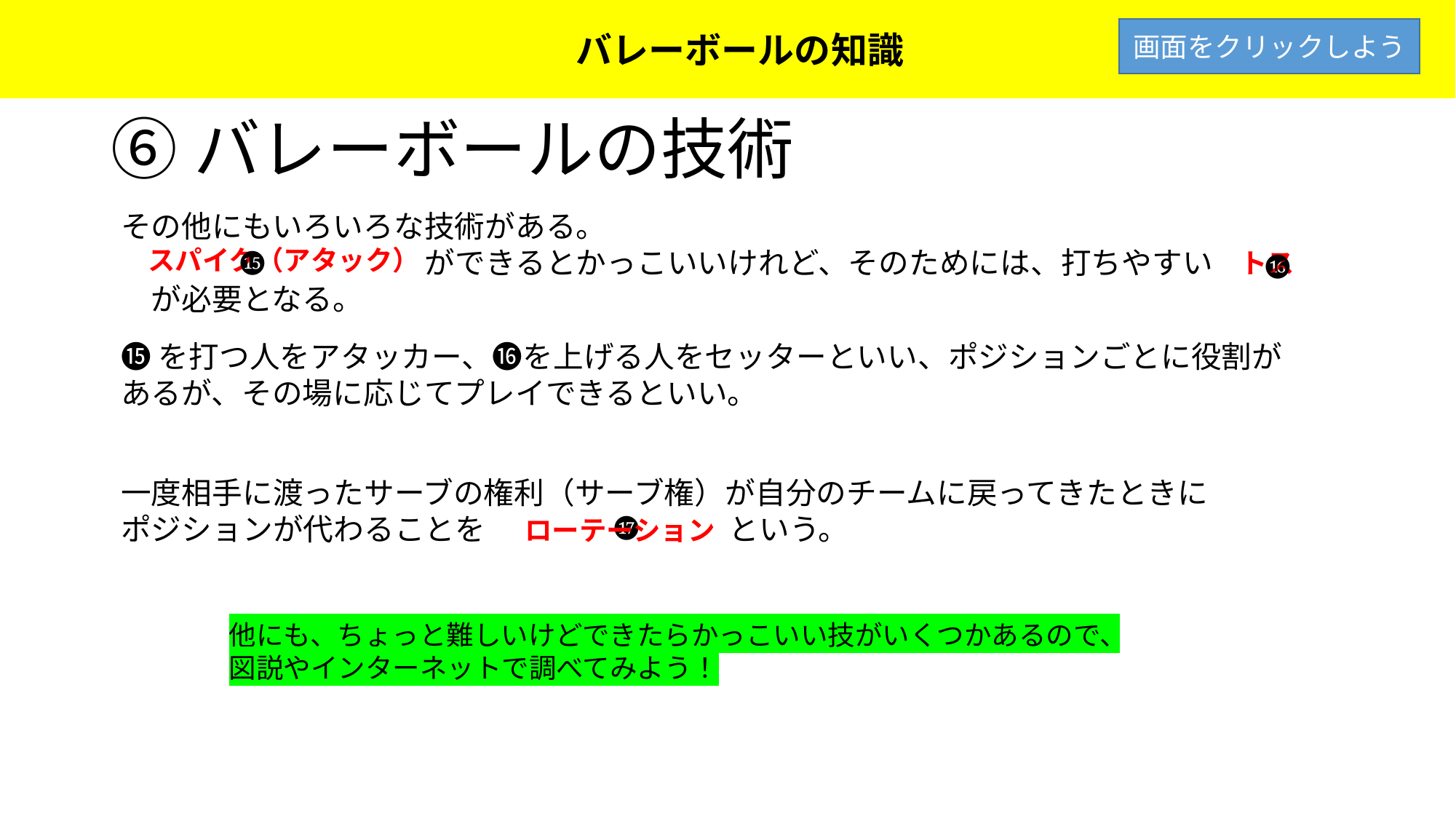

バレーボールの知識

バレーボールの知識
画面をクリックしよう
# ⑥バレーボールの技術
その他にもいろいろな技術がある。
　　　　　　　　　　ができるとかっこいいけれど、そのためには、打ちやすい　　　　　が必要となる。
⓯
⓰
スパイク（アタック）
トス
⓯を打つ人をアタッカー、⓰を上げる人をセッターといい、ポジションごとに役割があるが、その場に応じてプレイできるといい。
一度相手に渡ったサーブの権利（サーブ権）が自分のチームに戻ってきたときに
ポジションが代わることを　　　　　　　　という。
⓱
ローテーション
他にも、ちょっと難しいけどできたらかっこいい技がいくつかあるので、図説やインターネットで調べてみよう！